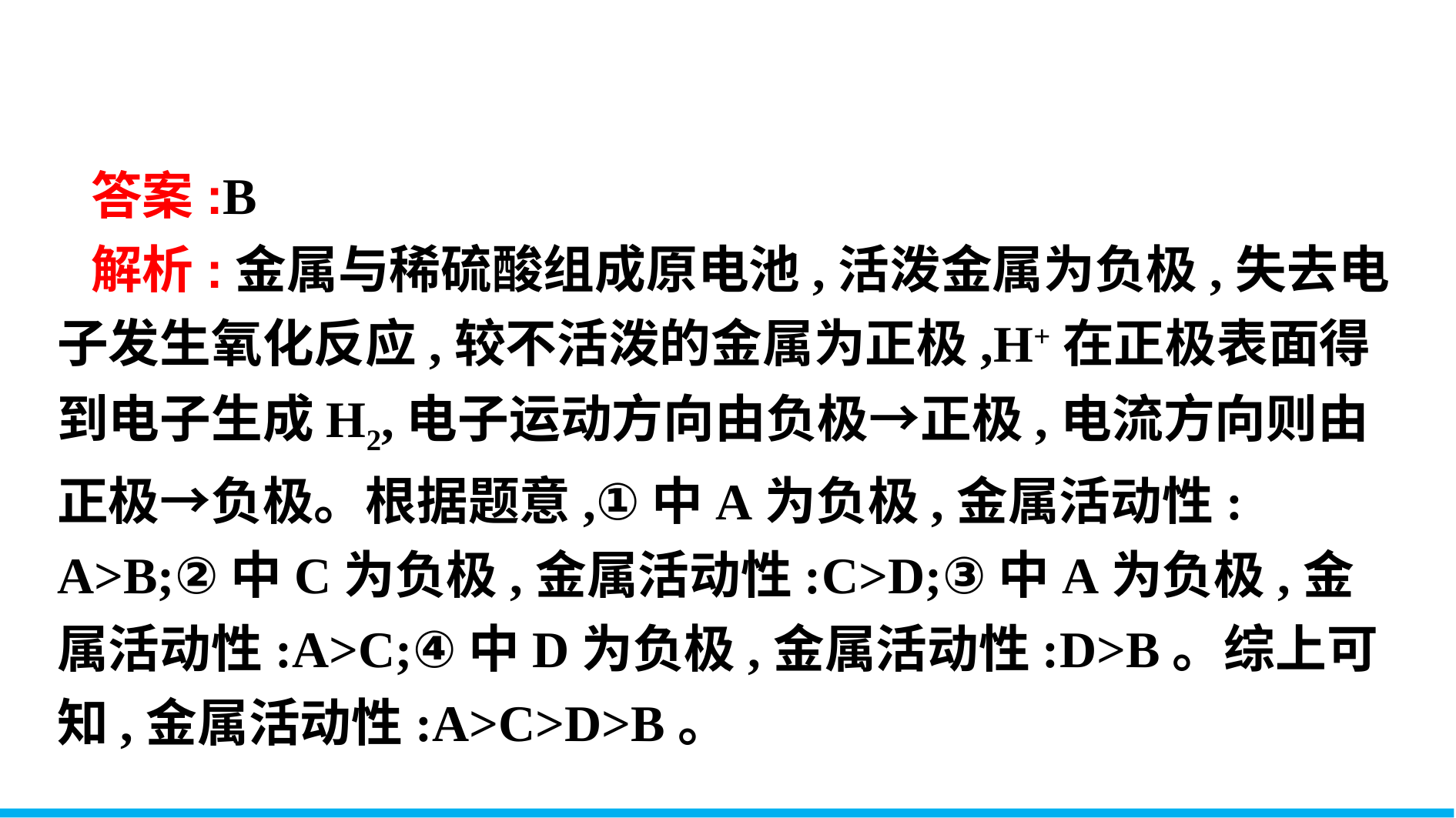

答案:B
解析:金属与稀硫酸组成原电池,活泼金属为负极,失去电子发生氧化反应,较不活泼的金属为正极,H+在正极表面得到电子生成H2,电子运动方向由负极→正极,电流方向则由正极→负极。根据题意,①中A为负极,金属活动性: A>B;②中C为负极,金属活动性:C>D;③中A为负极,金属活动性:A>C;④中D为负极,金属活动性:D>B。综上可知,金属活动性:A>C>D>B。